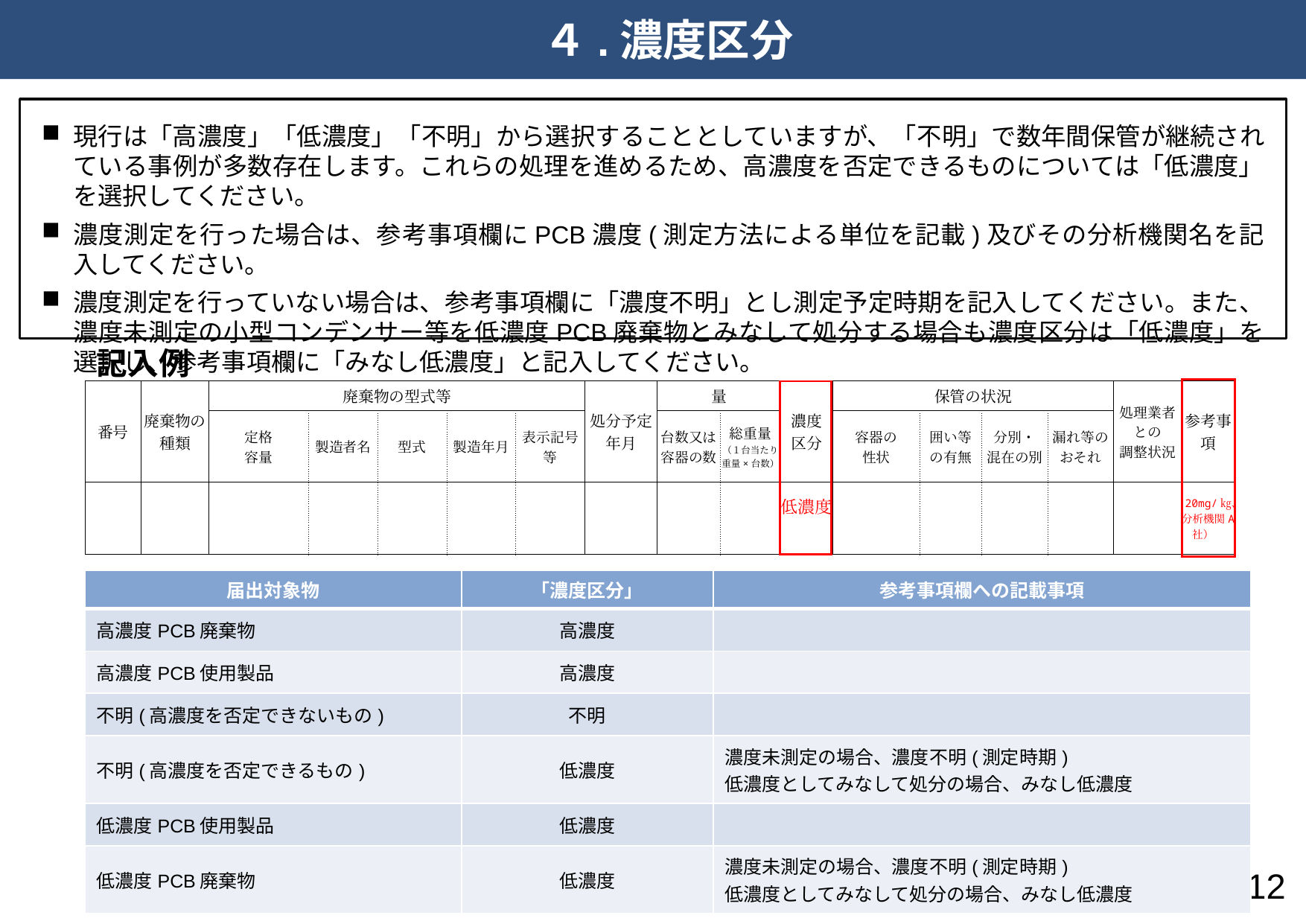

# ４.濃度区分
現行は「高濃度」「低濃度」「不明」から選択することとしていますが、「不明」で数年間保管が継続されている事例が多数存在します。これらの処理を進めるため、高濃度を否定できるものについては「低濃度」を選択してください。
濃度測定を行った場合は、参考事項欄にPCB濃度(測定方法による単位を記載)及びその分析機関名を記入してください。
濃度測定を行っていない場合は、参考事項欄に「濃度不明」とし測定予定時期を記入してください。また、濃度未測定の小型コンデンサー等を低濃度PCB廃棄物とみなして処分する場合も濃度区分は「低濃度」を選択し、参考事項欄に「みなし低濃度」と記入してください。
記入例

| 番号 | 廃棄物の種類 | 廃棄物の型式等 |  |  |  |  |  | 処分予定 年月 | 量 |  |  |  | 濃度 区分 | 保管の状況 |  |  |  | 処理業者との 調整状況 | 参考事項 |
| --- | --- | --- | --- | --- | --- | --- | --- | --- | --- | --- | --- | --- | --- | --- | --- | --- | --- | --- | --- |
|  |  | 定格 容量 |  | 製造者名 | 型式 | 製造年月 | 表示記号 等 |  | 台数又は 容器の数 |  | 総重量 （１台当たり 重量×台数） |  |  | 容器の 性状 | 囲い等 の有無 | 分別・ 混在の別 | 漏れ等の おそれ |  |  |
|  |  |  |  |  |  |  |  |  |  |  |  |  | 低濃度 |  |  |  |  |  | 20mg/㎏、分析機関A社） |

| 届出対象物 | 「濃度区分」 | 参考事項欄への記載事項 |
| --- | --- | --- |
| 高濃度PCB廃棄物 | 高濃度 |  |
| 高濃度PCB使用製品 | 高濃度 |  |
| 不明(高濃度を否定できないもの) | 不明 |  |
| 不明(高濃度を否定できるもの) | 低濃度 | 濃度未測定の場合、濃度不明(測定時期) 低濃度としてみなして処分の場合、みなし低濃度 |
| 低濃度PCB使用製品 | 低濃度 |  |
| 低濃度PCB廃棄物 | 低濃度 | 濃度未測定の場合、濃度不明(測定時期) 低濃度としてみなして処分の場合、みなし低濃度 |